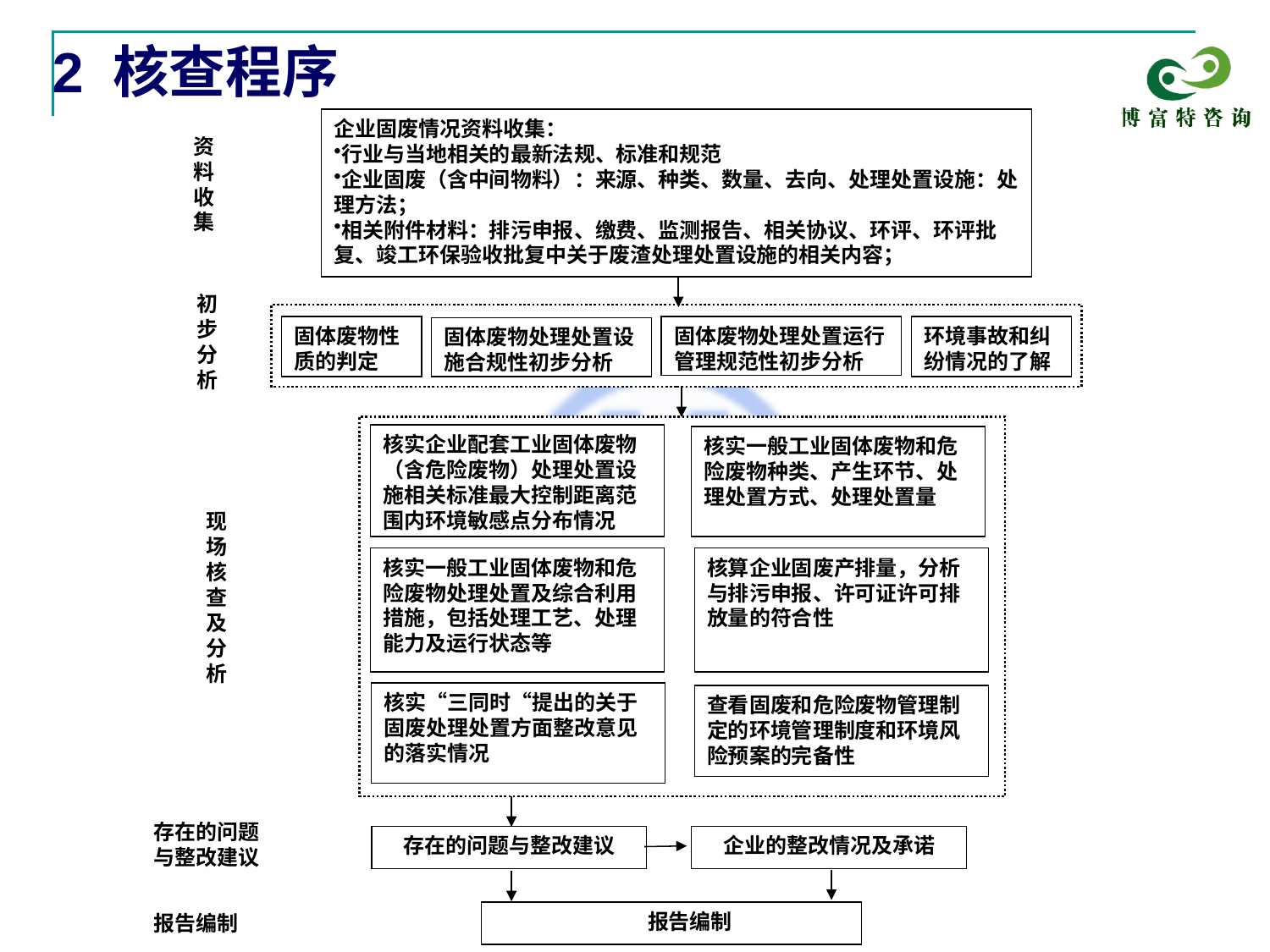

2 核查程序
企业固废情况资料收集：
行业与当地相关的最新法规、标准和规范
企业固废（含中间物料）：来源、种类、数量、去向、处理处置设施：处理方法；
相关附件材料：排污申报、缴费、监测报告、相关协议、环评、环评批复、竣工环保验收批复中关于废渣处理处置设施的相关内容；
资料收集
初步分析

固体废物性质的判定
固体废物处理处置运行管理规范性初步分析
环境事故和纠纷情况的了解
固体废物处理处置设施合规性初步分析

核实企业配套工业固体废物（含危险废物）处理处置设施相关标准最大控制距离范围内环境敏感点分布情况
核实一般工业固体废物和危险废物种类、产生环节、处理处置方式、处理处置量
现场核查及分析
核实一般工业固体废物和危险废物处理处置及综合利用措施，包括处理工艺、处理能力及运行状态等
核算企业固废产排量，分析与排污申报、许可证许可排放量的符合性
核实“三同时“提出的关于固废处理处置方面整改意见的落实情况
查看固废和危险废物管理制定的环境管理制度和环境风险预案的完备性
存在的问题与整改建议
存在的问题与整改建议
企业的整改情况及承诺

报告编制
报告编制